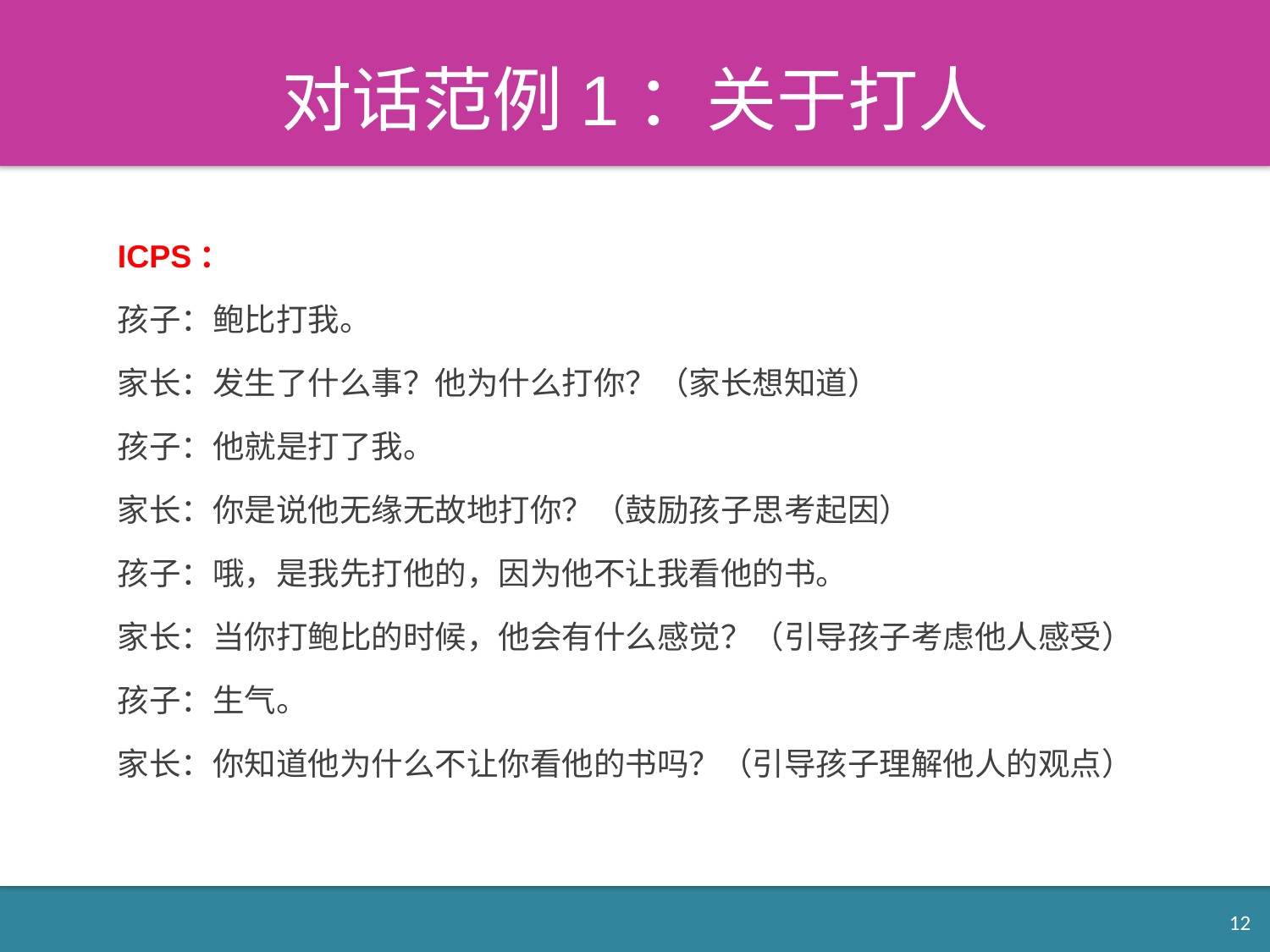

# 对话范例1：关于打人
ICPS：
孩子：鲍比打我。
家长：发生了什么事？他为什么打你？（家长想知道）
孩子：他就是打了我。
家长：你是说他无缘无故地打你？（鼓励孩子思考起因）
孩子：哦，是我先打他的，因为他不让我看他的书。
家长：当你打鲍比的时候，他会有什么感觉？（引导孩子考虑他人感受）
孩子：生气。
家长：你知道他为什么不让你看他的书吗？（引导孩子理解他人的观点）